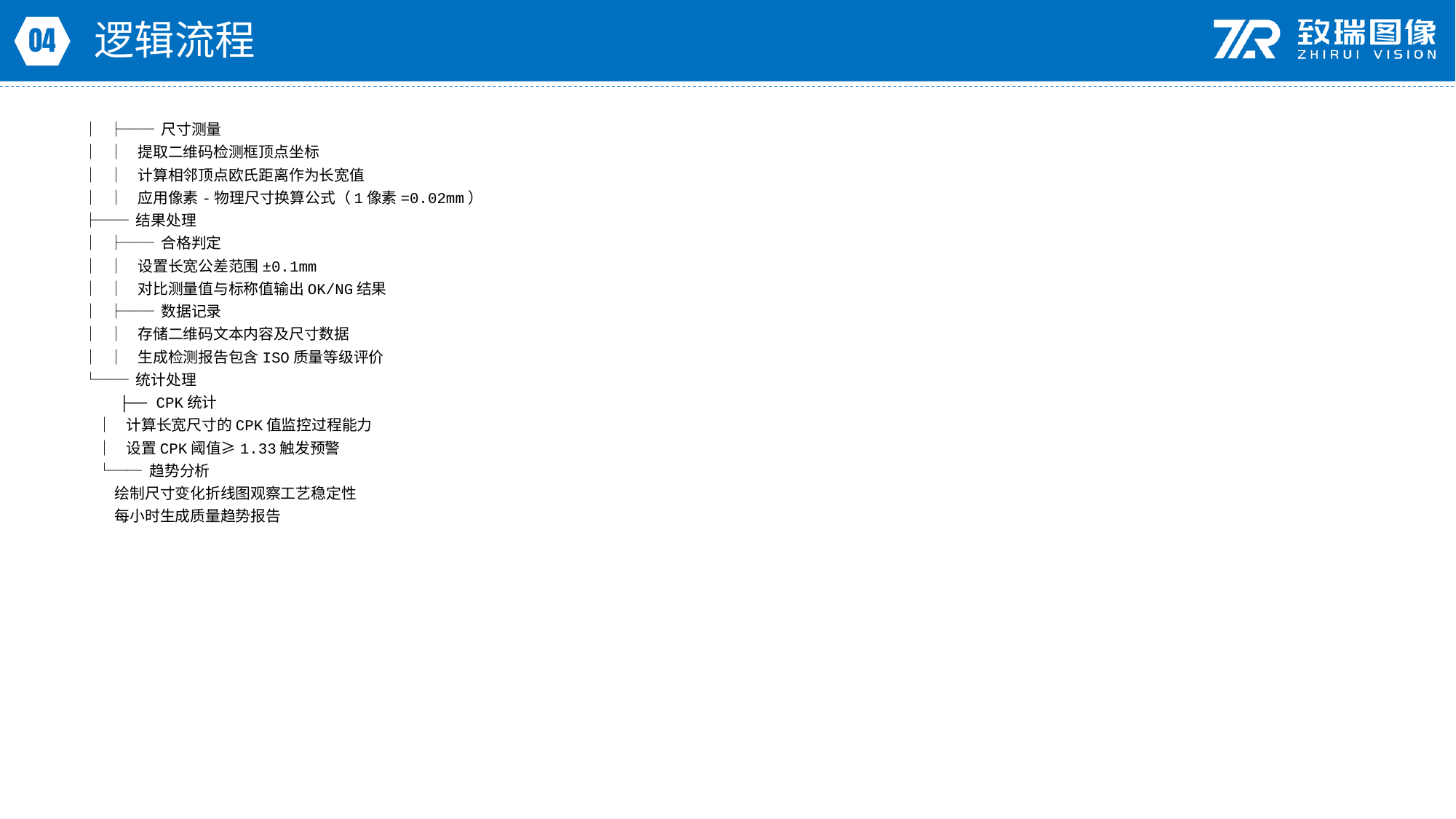

逻辑流程
04

│   ├── 尺寸测量
│   │   提取二维码检测框顶点坐标
│   │   计算相邻顶点欧氏距离作为长宽值
│   │   应用像素-物理尺寸换算公式（1像素=0.02mm）
├── 结果处理
│   ├── 合格判定
│   │   设置长宽公差范围±0.1mm
│   │   对比测量值与标称值输出OK/NG结果
│   ├── 数据记录
│   │   存储二维码文本内容及尺寸数据
│   │   生成检测报告包含ISO质量等级评价
└── 统计处理
    ├── CPK统计
    │   计算长宽尺寸的CPK值监控过程能力
    │   设置CPK阈值≥1.33触发预警
    └── 趋势分析
        绘制尺寸变化折线图观察工艺稳定性
        每小时生成质量趋势报告